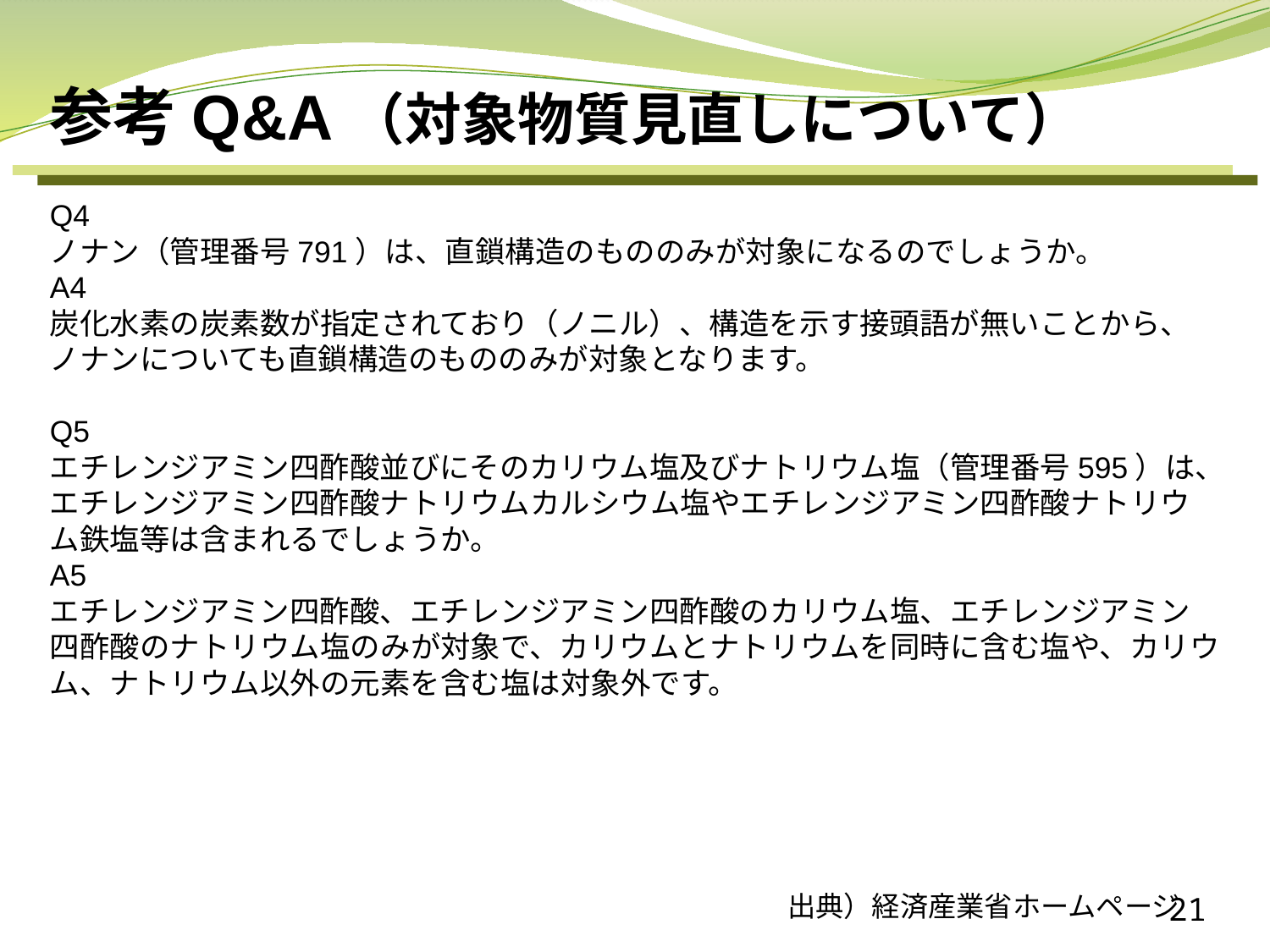

参考Q&A（対象物質見直しについて）

Q4
ノナン（管理番号791）は、直鎖構造のもののみが対象になるのでしょうか。
A4
炭化水素の炭素数が指定されており（ノニル）、構造を示す接頭語が無いことから、ノナンについても直鎖構造のもののみが対象となります。

Q5
エチレンジアミン四酢酸並びにそのカリウム塩及びナトリウム塩（管理番号595）は、エチレンジアミン四酢酸ナトリウムカルシウム塩やエチレンジアミン四酢酸ナトリウム鉄塩等は含まれるでしょうか。
A5
エチレンジアミン四酢酸、エチレンジアミン四酢酸のカリウム塩、エチレンジアミン四酢酸のナトリウム塩のみが対象で、カリウムとナトリウムを同時に含む塩や、カリウム、ナトリウム以外の元素を含む塩は対象外です。
21
出典）経済産業省ホームページ